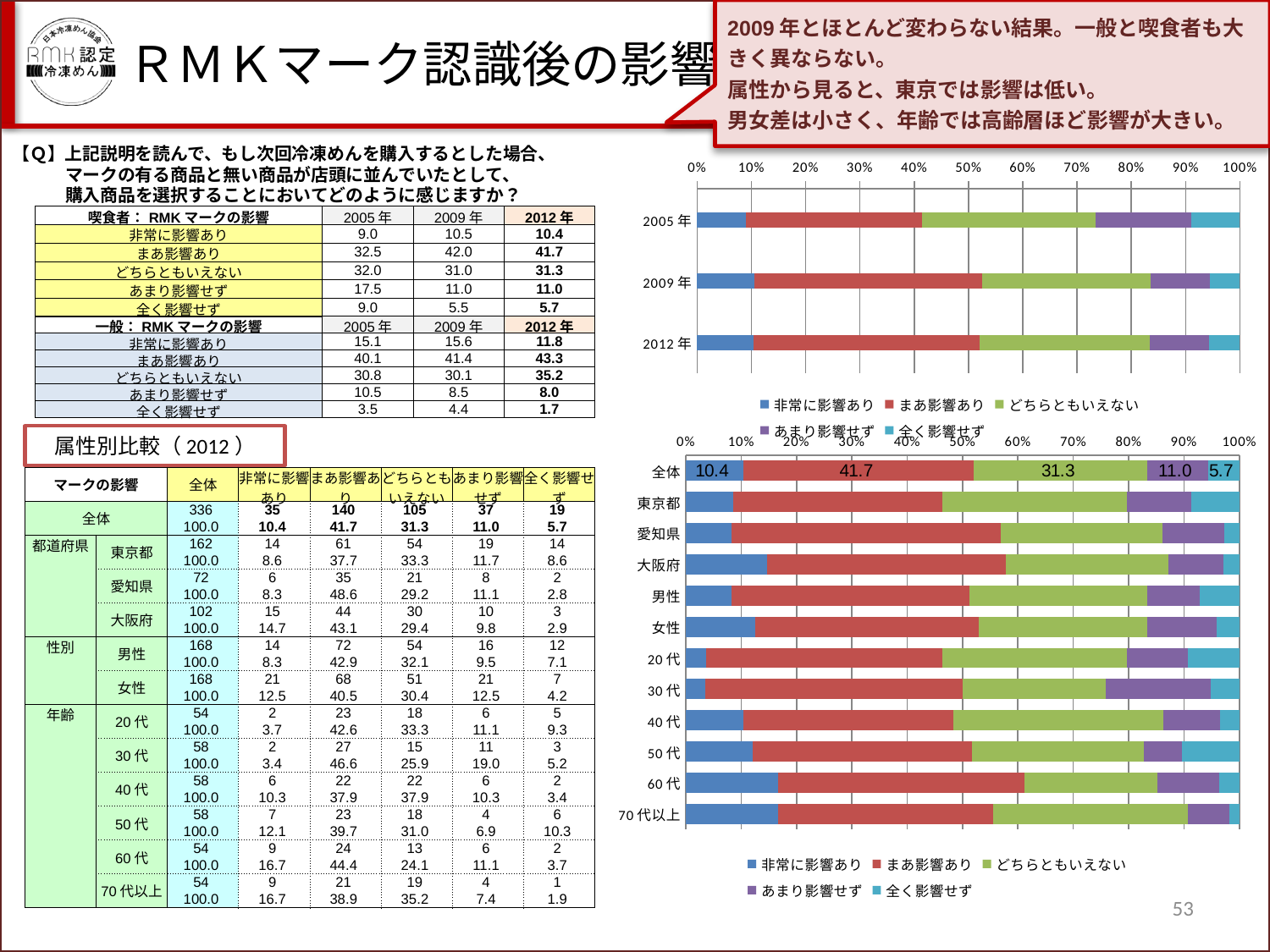

2009年とほとんど変わらない結果。一般と喫食者も大きく異ならない。
属性から見ると、東京では影響は低い。
男女差は小さく、年齢では高齢層ほど影響が大きい。
ＲＭＫマーク認識後の影響
【Ｑ】上記説明を読んで、もし次回冷凍めんを購入するとした場合、
　　　マークの有る商品と無い商品が店頭に並んでいたとして、
　　　購入商品を選択することにおいてどのように感じますか？

### Chart

| Category | 非常に影響あり | まあ影響あり | どちらともいえない | あまり影響せず | 全く影響せず |
|---|---|---|---|---|---|
| 2005年 | 9.0 | 32.5 | 32.0 | 17.5 | 9.0 |
| 2009年 | 10.5 | 42.0 | 31.0 | 11.0 | 5.5 |
| 2012年 | 10.416666666666677 | 41.666666666666615 | 31.25 | 11.011904761904761 | 5.654761904761905 |
| 喫食者：RMKマークの影響 | 2005年 | 2009年 | 2012年 |
| --- | --- | --- | --- |
| 非常に影響あり | 9.0 | 10.5 | 10.4 |
| まあ影響あり | 32.5 | 42.0 | 41.7 |
| どちらともいえない | 32.0 | 31.0 | 31.3 |
| あまり影響せず | 17.5 | 11.0 | 11.0 |
| 全く影響せず | 9.0 | 5.5 | 5.7 |
| 一般：RMKマークの影響 | 2005年 | 2009年 | 2012年 |
| --- | --- | --- | --- |
| 非常に影響あり | 15.1 | 15.6 | 11.8 |
| まあ影響あり | 40.1 | 41.4 | 43.3 |
| どちらともいえない | 30.8 | 30.1 | 35.2 |
| あまり影響せず | 10.5 | 8.5 | 8.0 |
| 全く影響せず | 3.5 | 4.4 | 1.7 |
属性別比較（2012）

### Chart

| Category | 非常に影響あり | まあ影響あり | どちらともいえない | あまり影響せず | 全く影響せず |
|---|---|---|---|---|---|
| 全体 | 10.416666666666677 | 41.666666666666615 | 31.25 | 11.011904761904761 | 5.654761904761905 |
| 東京都 | 8.641975308641966 | 37.654320987654295 | 33.33333333333333 | 11.728395061728387 | 8.641975308641966 |
| 愛知県 | 8.333333333333332 | 48.61111111111111 | 29.166666666666668 | 11.111111111111098 | 2.7777777777777817 |
| 大阪府 | 14.70588235294118 | 43.13725490196079 | 29.411764705882355 | 9.803921568627452 | 2.9411764705882337 |
| 男性 | 8.333333333333332 | 42.85714285714282 | 32.14285714285715 | 9.523809523809524 | 7.1428571428571415 |
| 女性 | 12.5 | 40.476190476190474 | 30.35714285714284 | 12.5 | 4.166666666666666 |
| 20代 | 3.703703703703704 | 42.5925925925926 | 33.33333333333333 | 11.111111111111098 | 9.259259259259272 |
| 30代 | 3.4482758620689653 | 46.551724137931025 | 25.862068965517242 | 18.965517241379267 | 5.172413793103448 |
| 40代 | 10.344827586206897 | 37.931034482758584 | 37.931034482758584 | 10.344827586206897 | 3.4482758620689653 |
| 50代 | 12.068965517241379 | 39.655172413793096 | 31.03448275862069 | 6.896551724137931 | 10.344827586206897 |
| 60代 | 16.666666666666664 | 44.444444444444386 | 24.074074074074087 | 11.111111111111098 | 3.703703703703704 |
| 70代以上 | 16.666666666666664 | 38.88888888888889 | 35.18518518518518 | 7.4074074074074066 | 1.851851851851852 |
| マークの影響 |  | 全体 | 非常に影響あり | まあ影響あり | どちらともいえない | あまり影響せず | 全く影響せず |
| --- | --- | --- | --- | --- | --- | --- | --- |
| 全体 |  | 336 | 35 | 140 | 105 | 37 | 19 |
|  |  | 100.0 | 10.4 | 41.7 | 31.3 | 11.0 | 5.7 |
| 都道府県 | 東京都 | 162 | 14 | 61 | 54 | 19 | 14 |
|  |  | 100.0 | 8.6 | 37.7 | 33.3 | 11.7 | 8.6 |
|  | 愛知県 | 72 | 6 | 35 | 21 | 8 | 2 |
|  |  | 100.0 | 8.3 | 48.6 | 29.2 | 11.1 | 2.8 |
|  | 大阪府 | 102 | 15 | 44 | 30 | 10 | 3 |
|  |  | 100.0 | 14.7 | 43.1 | 29.4 | 9.8 | 2.9 |
| 性別 | 男性 | 168 | 14 | 72 | 54 | 16 | 12 |
|  |  | 100.0 | 8.3 | 42.9 | 32.1 | 9.5 | 7.1 |
|  | 女性 | 168 | 21 | 68 | 51 | 21 | 7 |
|  |  | 100.0 | 12.5 | 40.5 | 30.4 | 12.5 | 4.2 |
| 年齢 | 20代 | 54 | 2 | 23 | 18 | 6 | 5 |
|  |  | 100.0 | 3.7 | 42.6 | 33.3 | 11.1 | 9.3 |
|  | 30代 | 58 | 2 | 27 | 15 | 11 | 3 |
|  |  | 100.0 | 3.4 | 46.6 | 25.9 | 19.0 | 5.2 |
|  | 40代 | 58 | 6 | 22 | 22 | 6 | 2 |
|  |  | 100.0 | 10.3 | 37.9 | 37.9 | 10.3 | 3.4 |
|  | 50代 | 58 | 7 | 23 | 18 | 4 | 6 |
|  |  | 100.0 | 12.1 | 39.7 | 31.0 | 6.9 | 10.3 |
|  | 60代 | 54 | 9 | 24 | 13 | 6 | 2 |
|  |  | 100.0 | 16.7 | 44.4 | 24.1 | 11.1 | 3.7 |
|  | 70代以上 | 54 | 9 | 21 | 19 | 4 | 1 |
|  |  | 100.0 | 16.7 | 38.9 | 35.2 | 7.4 | 1.9 |
53